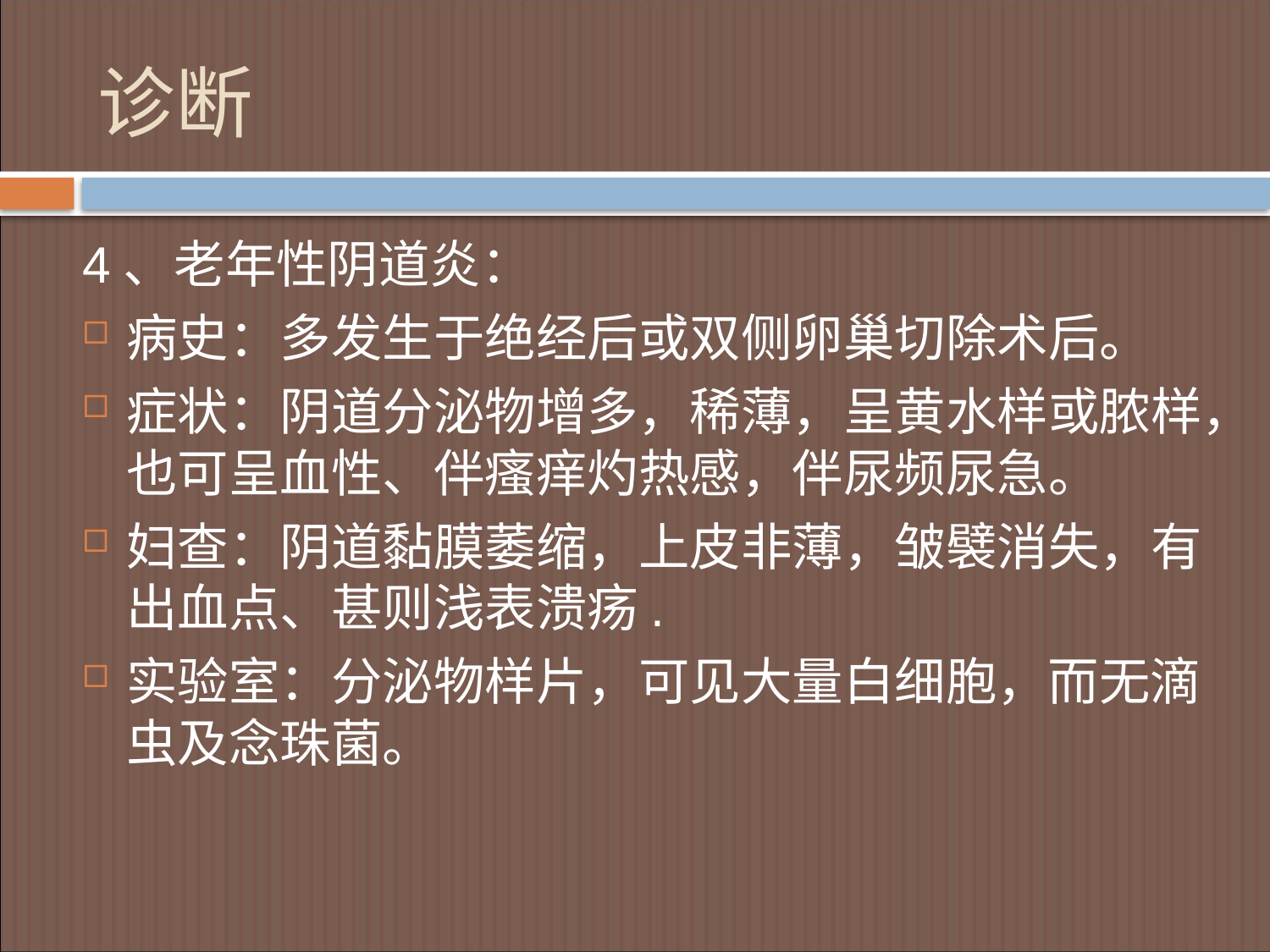

# 诊断
4、老年性阴道炎：
病史：多发生于绝经后或双侧卵巢切除术后。
症状：阴道分泌物增多，稀薄，呈黄水样或脓样，也可呈血性、伴瘙痒灼热感，伴尿频尿急。
妇查：阴道黏膜萎缩，上皮非薄，皱襞消失，有出血点、甚则浅表溃疡.
实验室：分泌物样片，可见大量白细胞，而无滴虫及念珠菌。